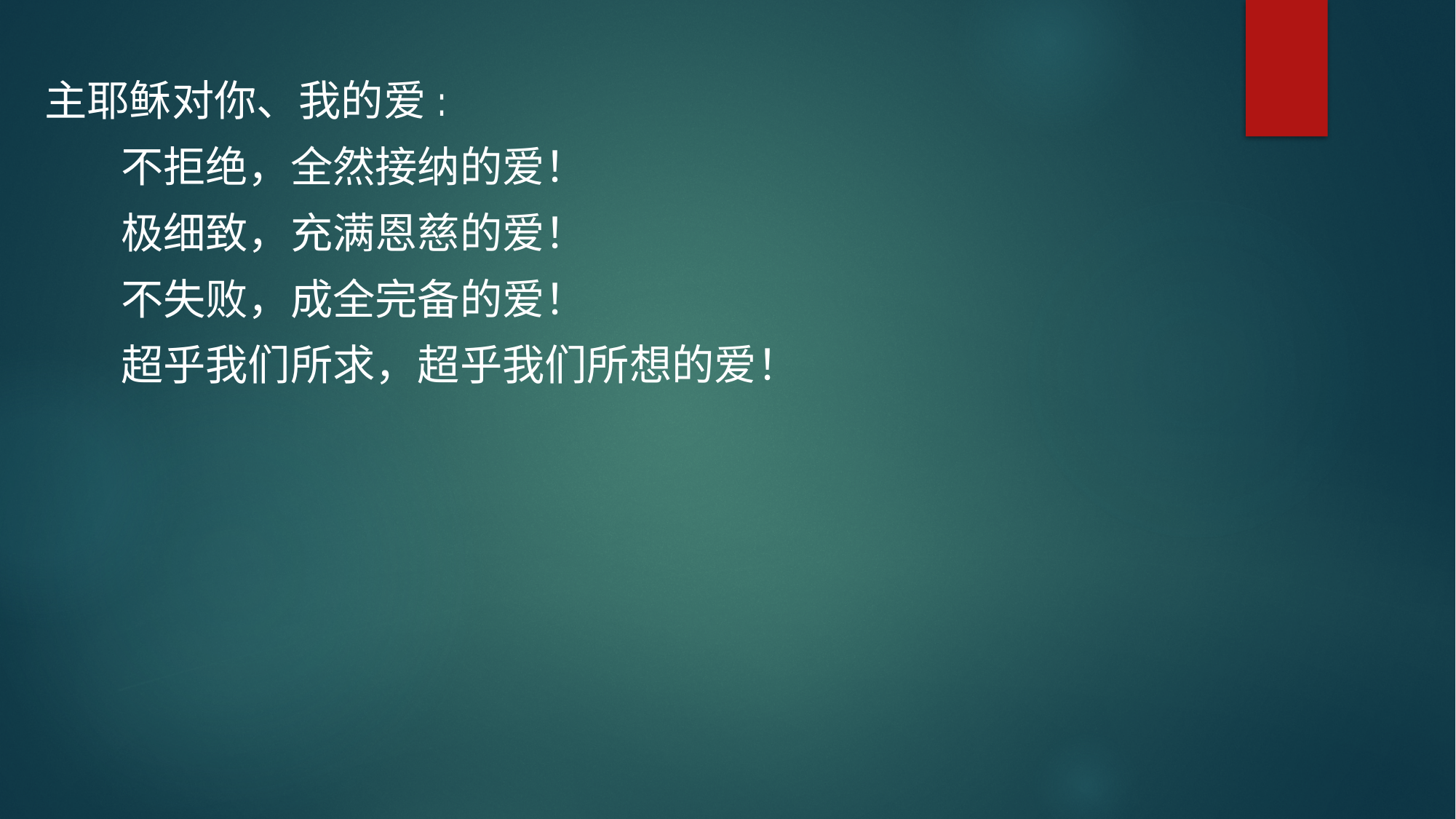

主耶稣对你、我的爱:
       不拒绝，全然接纳的爱！
       极细致，充满恩慈的爱！
       不失败，成全完备的爱！
       超乎我们所求，超乎我们所想的爱！